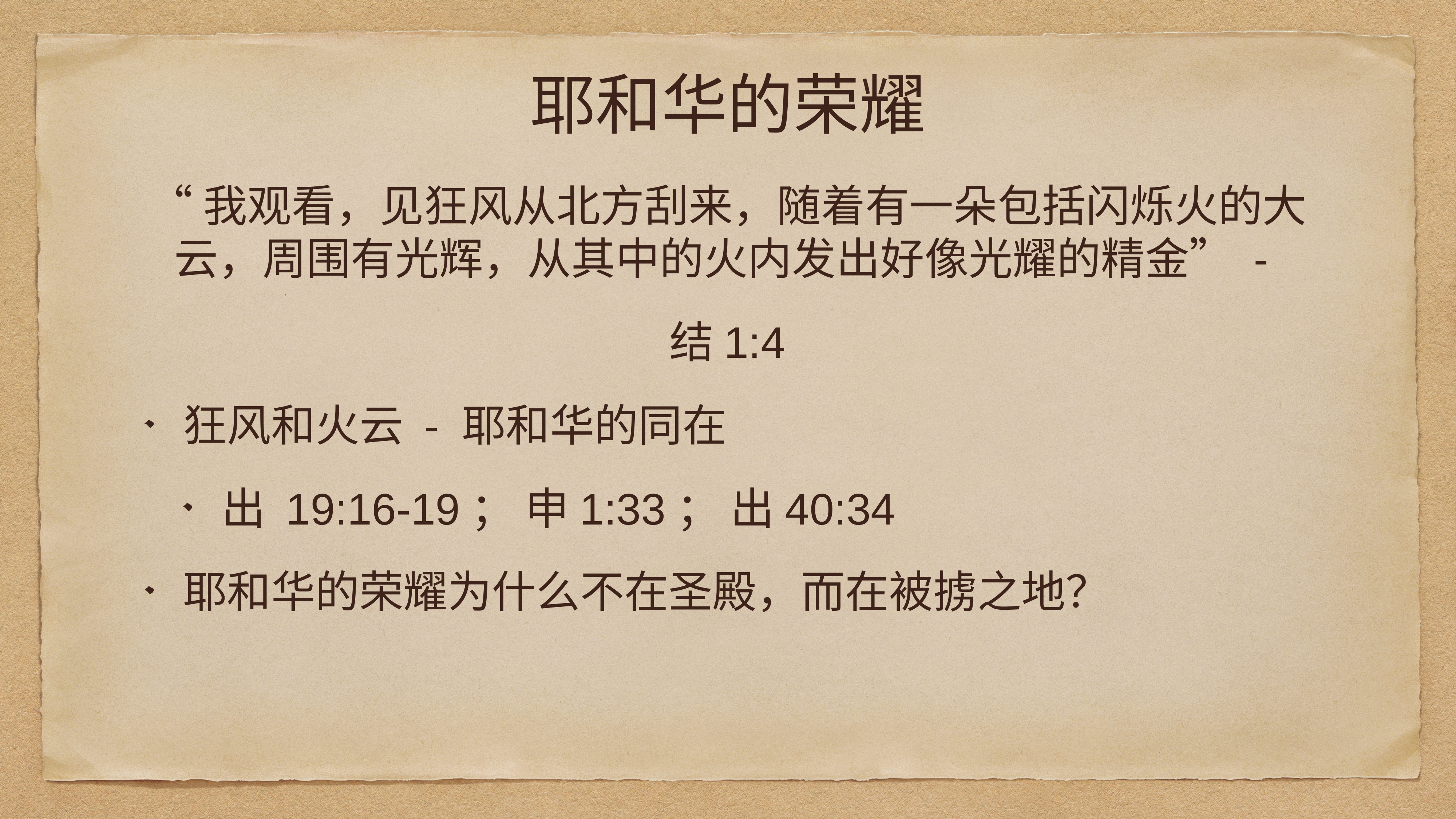

# 耶和华的荣耀
“我观看，见狂风从北方刮来，随着有一朵包括闪烁火的大云，周围有光辉，从其中的火内发出好像光耀的精金” -
结1:4
狂风和火云 - 耶和华的同在
出 19:16-19； 申1:33； 出40:34
耶和华的荣耀为什么不在圣殿，而在被掳之地？